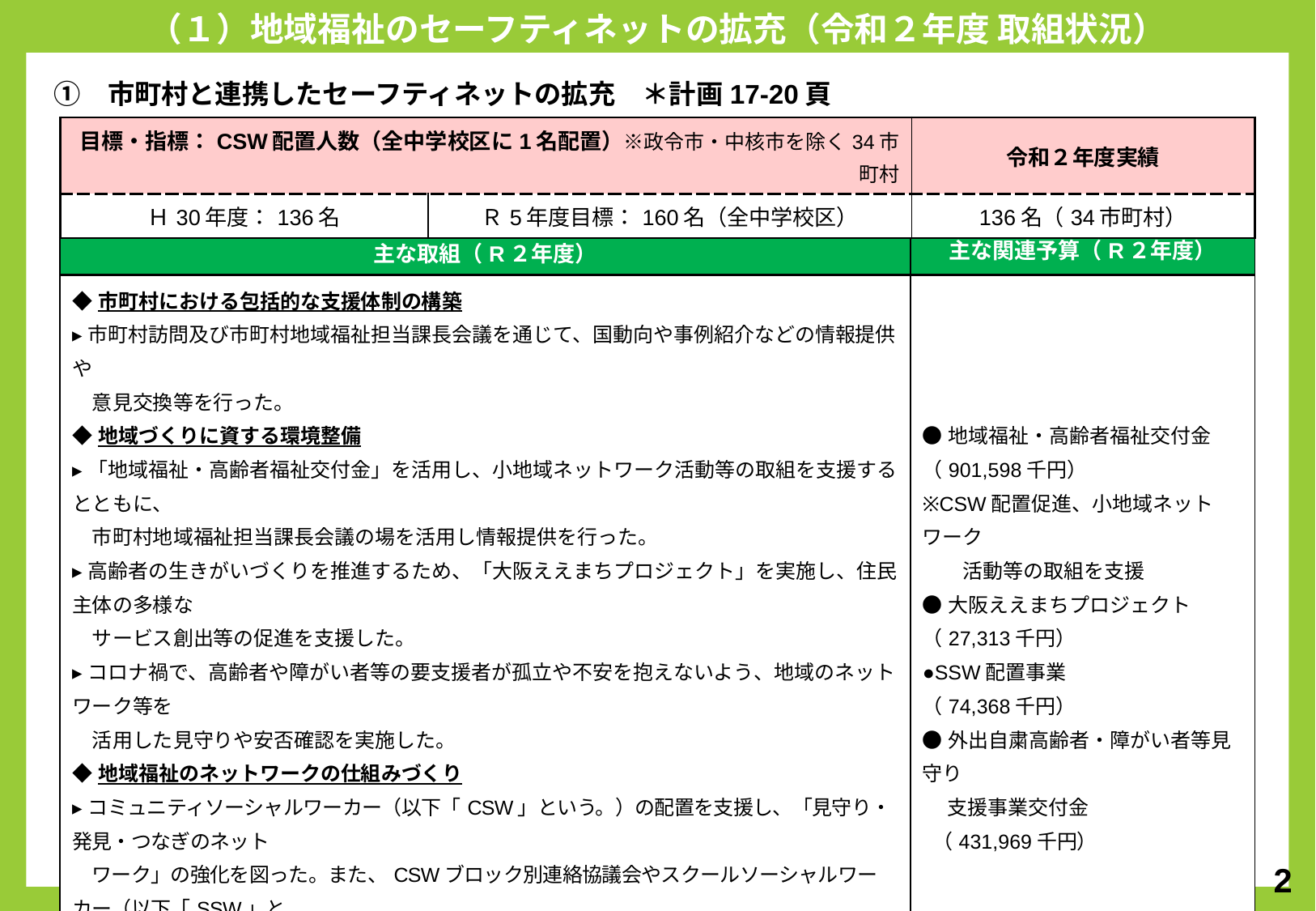

（１）地域福祉のセーフティネットの拡充（令和２年度 取組状況）
　①　市町村と連携したセーフティネットの拡充　＊計画17-20頁
| 目標・指標：CSW配置人数（全中学校区に1名配置）※政令市・中核市を除く34市町村 |  | 令和２年度実績 |
| --- | --- | --- |
| Ｈ30年度：136名 | Ｒ5年度目標：160名（全中学校区） | 136名（34市町村） |
| 主な取組（R２年度） | 主な関連予算（R２年度） |
| --- | --- |
| ◆市町村における包括的な支援体制の構築 ▸市町村訪問及び市町村地域福祉担当課長会議を通じて、国動向や事例紹介などの情報提供や 　意見交換等を行った。 ◆地域づくりに資する環境整備 ▸「地域福祉・高齢者福祉交付金」を活用し、小地域ネットワーク活動等の取組を支援するとともに、 　市町村地域福祉担当課長会議の場を活用し情報提供を行った。 ▸高齢者の生きがいづくりを推進するため、「大阪ええまちプロジェクト」を実施し、住民主体の多様な 　サービス創出等の促進を支援した。 ▸コロナ禍で、高齢者や障がい者等の要支援者が孤立や不安を抱えないよう、地域のネットワーク等を 　活用した見守りや安否確認を実施した。 ◆地域福祉のネットワークの仕組みづくり　 ▸コミュニティソーシャルワーカー（以下「CSW」という。）の配置を支援し、「見守り・発見・つなぎのネット　 　ワーク」の強化を図った。また、CSWブロック別連絡協議会やスクールソーシャルワーカー（以下「SSW」と 　いう。）連絡会を通じて、各コーディネーターの役割や取組内容等への理解を深め、連携強化を図った。 | ●地域福祉・高齢者福祉交付金（901,598千円） ※CSW配置促進、小地域ネットワーク 　　活動等の取組を支援 ●大阪ええまちプロジェクト （27,313千円） ●SSW配置事業 （74,368千円） ●外出自粛高齢者・障がい者等見守り　　 　 支援事業交付金 （431,969千円） |
| 今後の方向性 |  |
| ◆市町村における包括的な支援体制が構築・拡充されるよう、市町村訪問による助言や、先進事例・最新情報の提供などを行う。 ◆CSWやSSWをはじめ、各コーディネーターの配置促進や連携強化を通じて、地域住民のニーズに沿ったきめ細かな取組を進める。 |  |
2